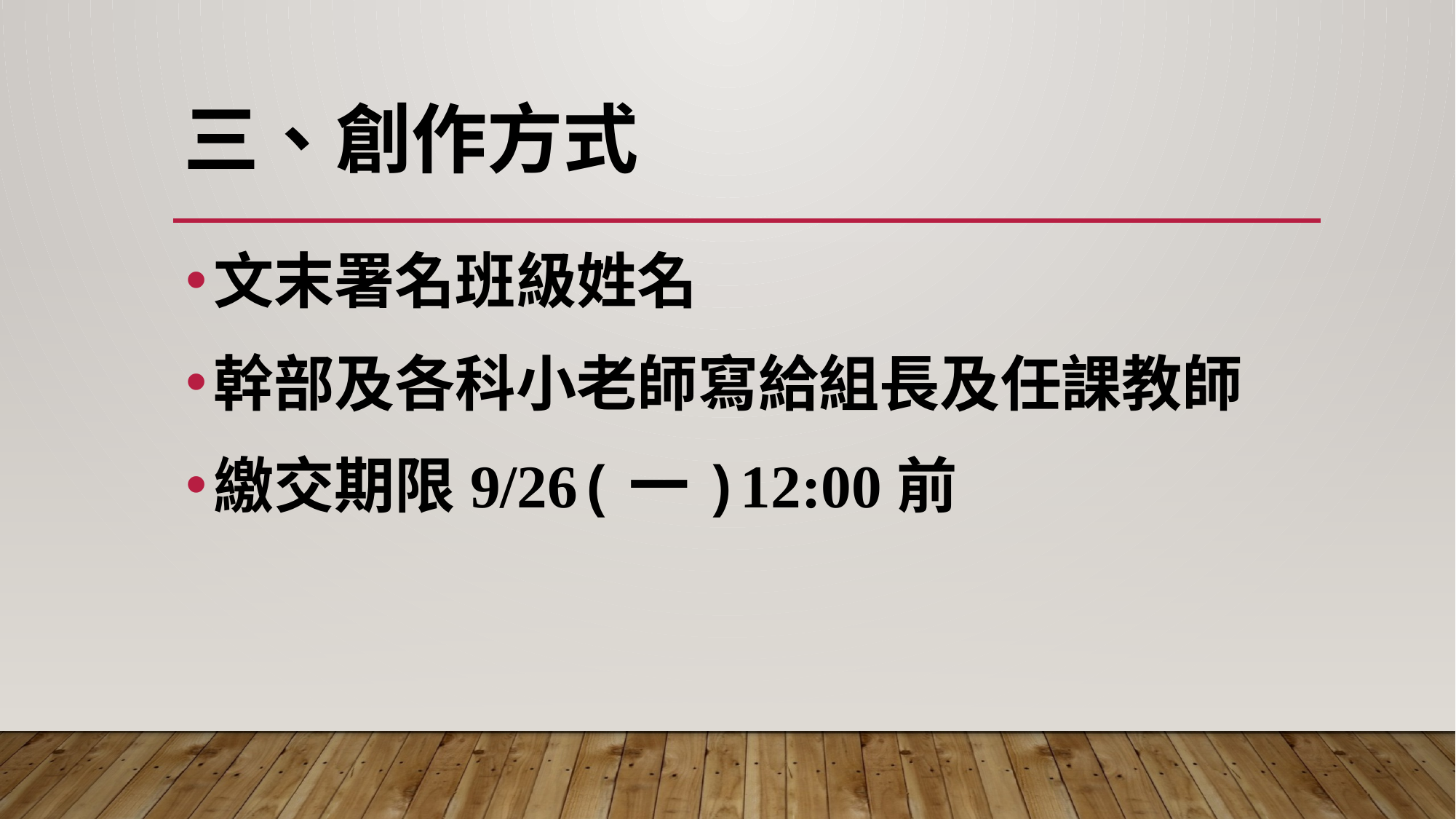

# 三、創作方式
文末署名班級姓名
幹部及各科小老師寫給組長及任課教師
繳交期限9/26(一)12:00前